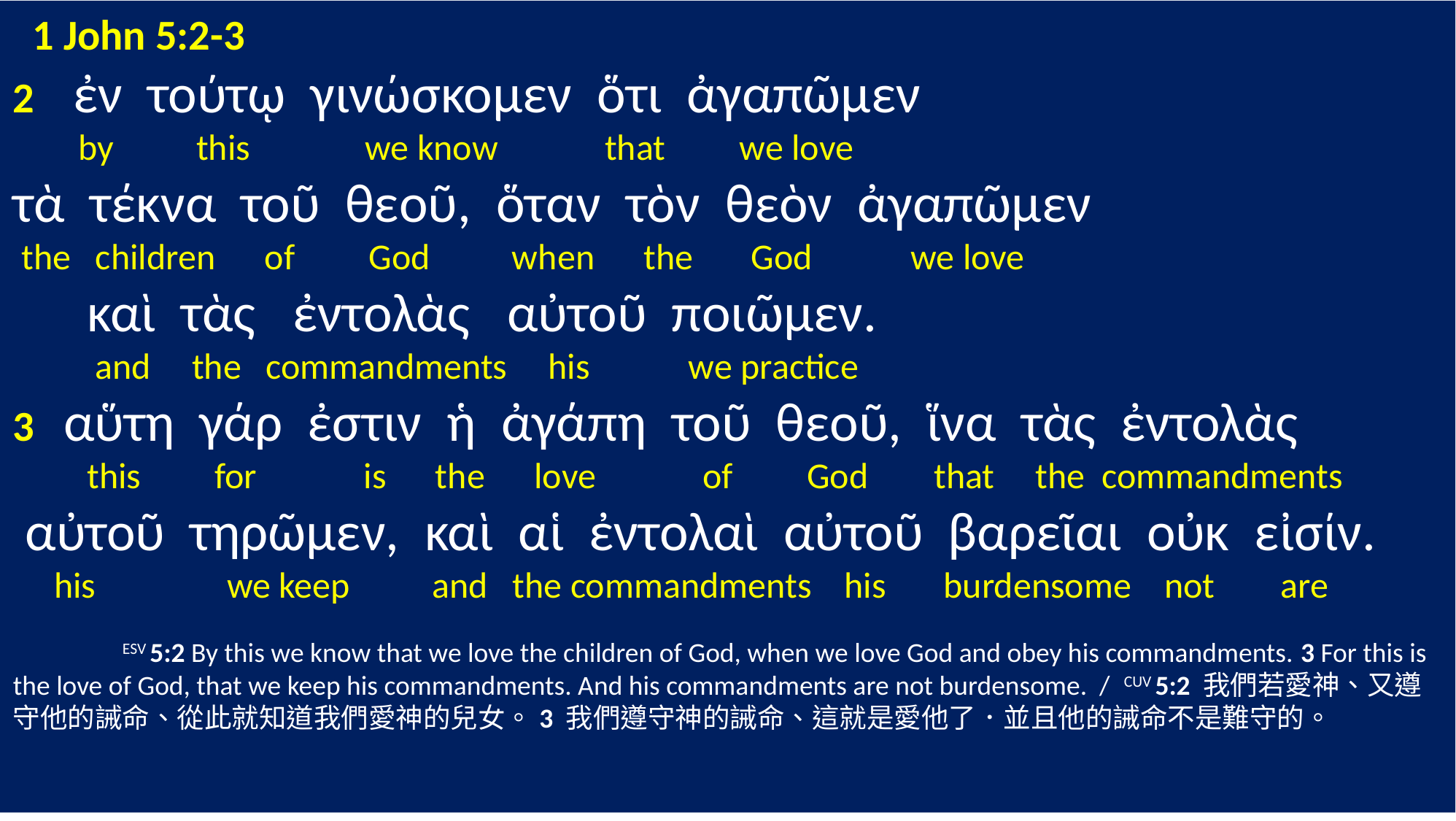

1 John 5:2-3
2    ἐν  τούτῳ  γινώσκομεν  ὅτι  ἀγαπῶμεν
        by          this              we know             that         we love
τὰ  τέκνα  τοῦ  θεοῦ,  ὅταν  τὸν  θεὸν  ἀγαπῶμεν
 the   children      of         God          when      the       God            we love
      καὶ  τὰς   ἐντολὰς   αὐτοῦ  ποιῶμεν.
          and     the   commandments     his            we practice
3   αὕτη  γάρ  ἐστιν  ἡ  ἀγάπη  τοῦ  θεοῦ,  ἵνα  τὰς  ἐντολὰς
         this         for             is      the      love             of         God        that     the  commandments
 αὐτοῦ  τηρῶμεν,  καὶ  αἱ  ἐντολαὶ  αὐτοῦ  βαρεῖαι  οὐκ  εἰσίν.
     his                we keep          and   the commandments    his       burdensome    not        are

 	ESV 5:2 By this we know that we love the children of God, when we love God and obey his commandments. 3 For this is the love of God, that we keep his commandments. And his commandments are not burdensome.  /  CUV 5:2 我們若愛神、又遵守他的誡命、從此就知道我們愛神的兒女。3 我們遵守神的誡命、這就是愛他了．並且他的誡命不是難守的。